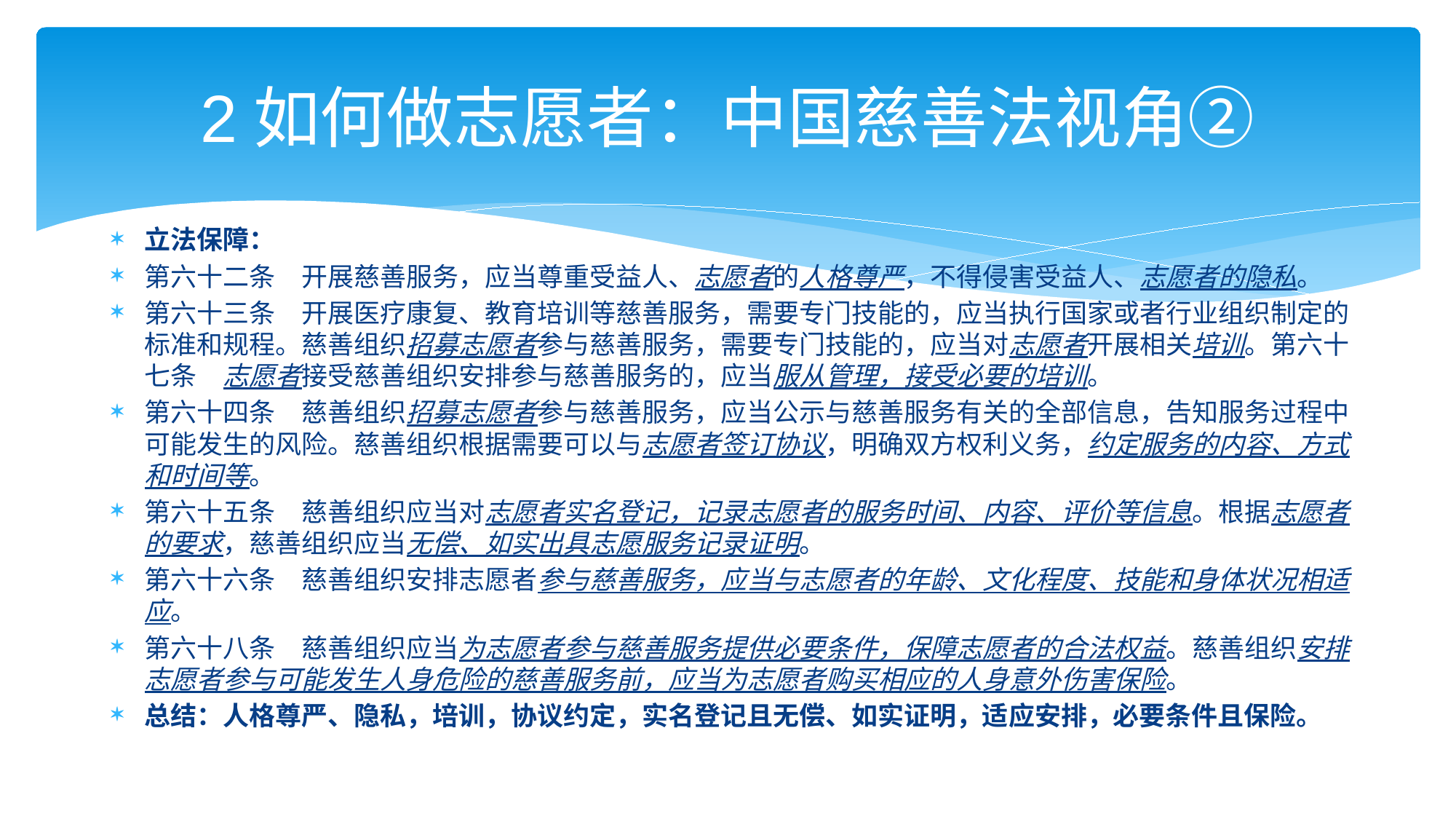

# 2如何做志愿者：中国慈善法视角②
立法保障：
第六十二条　开展慈善服务，应当尊重受益人、志愿者的人格尊严，不得侵害受益人、志愿者的隐私。
第六十三条　开展医疗康复、教育培训等慈善服务，需要专门技能的，应当执行国家或者行业组织制定的标准和规程。慈善组织招募志愿者参与慈善服务，需要专门技能的，应当对志愿者开展相关培训。第六十七条　志愿者接受慈善组织安排参与慈善服务的，应当服从管理，接受必要的培训。
第六十四条　慈善组织招募志愿者参与慈善服务，应当公示与慈善服务有关的全部信息，告知服务过程中可能发生的风险。慈善组织根据需要可以与志愿者签订协议，明确双方权利义务，约定服务的内容、方式和时间等。
第六十五条　慈善组织应当对志愿者实名登记，记录志愿者的服务时间、内容、评价等信息。根据志愿者的要求，慈善组织应当无偿、如实出具志愿服务记录证明。
第六十六条　慈善组织安排志愿者参与慈善服务，应当与志愿者的年龄、文化程度、技能和身体状况相适应。
第六十八条　慈善组织应当为志愿者参与慈善服务提供必要条件，保障志愿者的合法权益。慈善组织安排志愿者参与可能发生人身危险的慈善服务前，应当为志愿者购买相应的人身意外伤害保险。
总结：人格尊严、隐私，培训，协议约定，实名登记且无偿、如实证明，适应安排，必要条件且保险。